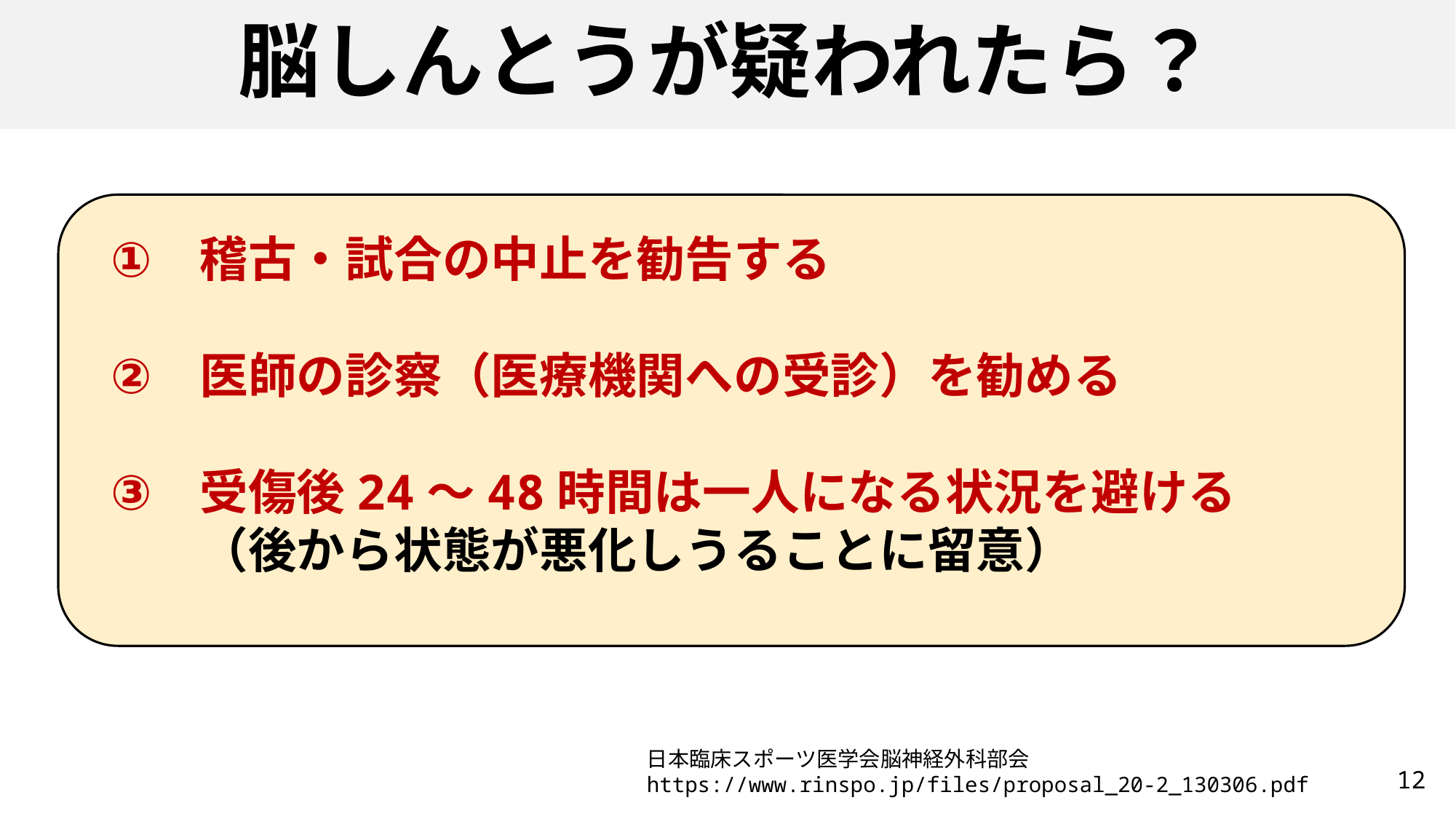

# 脳しんとうが疑われたら？

稽古・試合の中止を勧告する

医師の診察（医療機関への受診）を勧める

受傷後24～48時間は一人になる状況を避ける
（後から状態が悪化しうることに留意）
日本臨床スポーツ医学会脳神経外科部会
https://www.rinspo.jp/files/proposal_20-2_130306.pdf
12